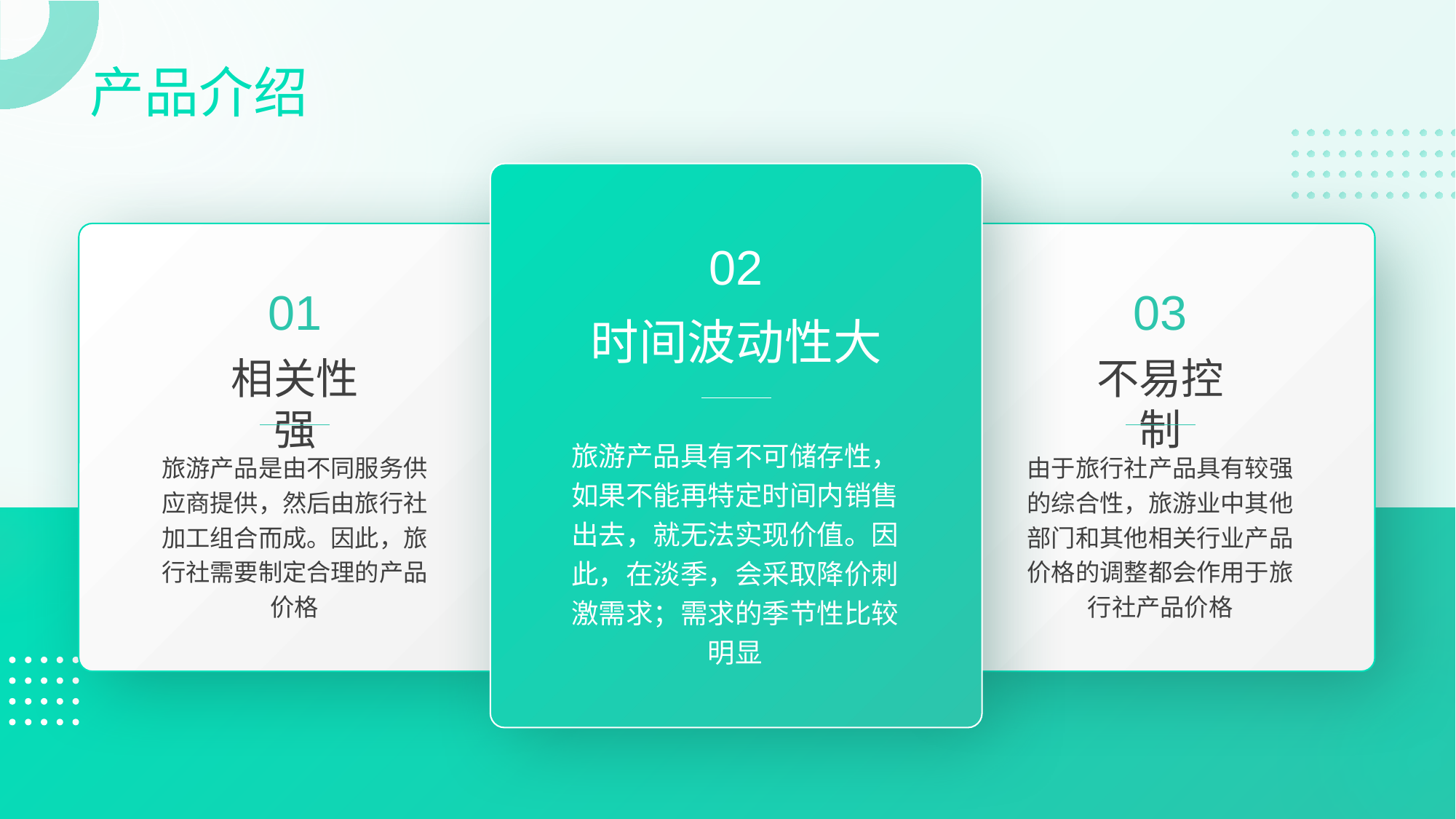

# 产品介绍

02
01
03
时间波动性大
相关性强
不易控制
旅游产品具有不可储存性，如果不能再特定时间内销售出去，就无法实现价值。因此，在淡季，会采取降价刺激需求；需求的季节性比较明显
旅游产品是由不同服务供应商提供，然后由旅行社加工组合而成。因此，旅行社需要制定合理的产品价格
由于旅行社产品具有较强的综合性，旅游业中其他部门和其他相关行业产品价格的调整都会作用于旅行社产品价格